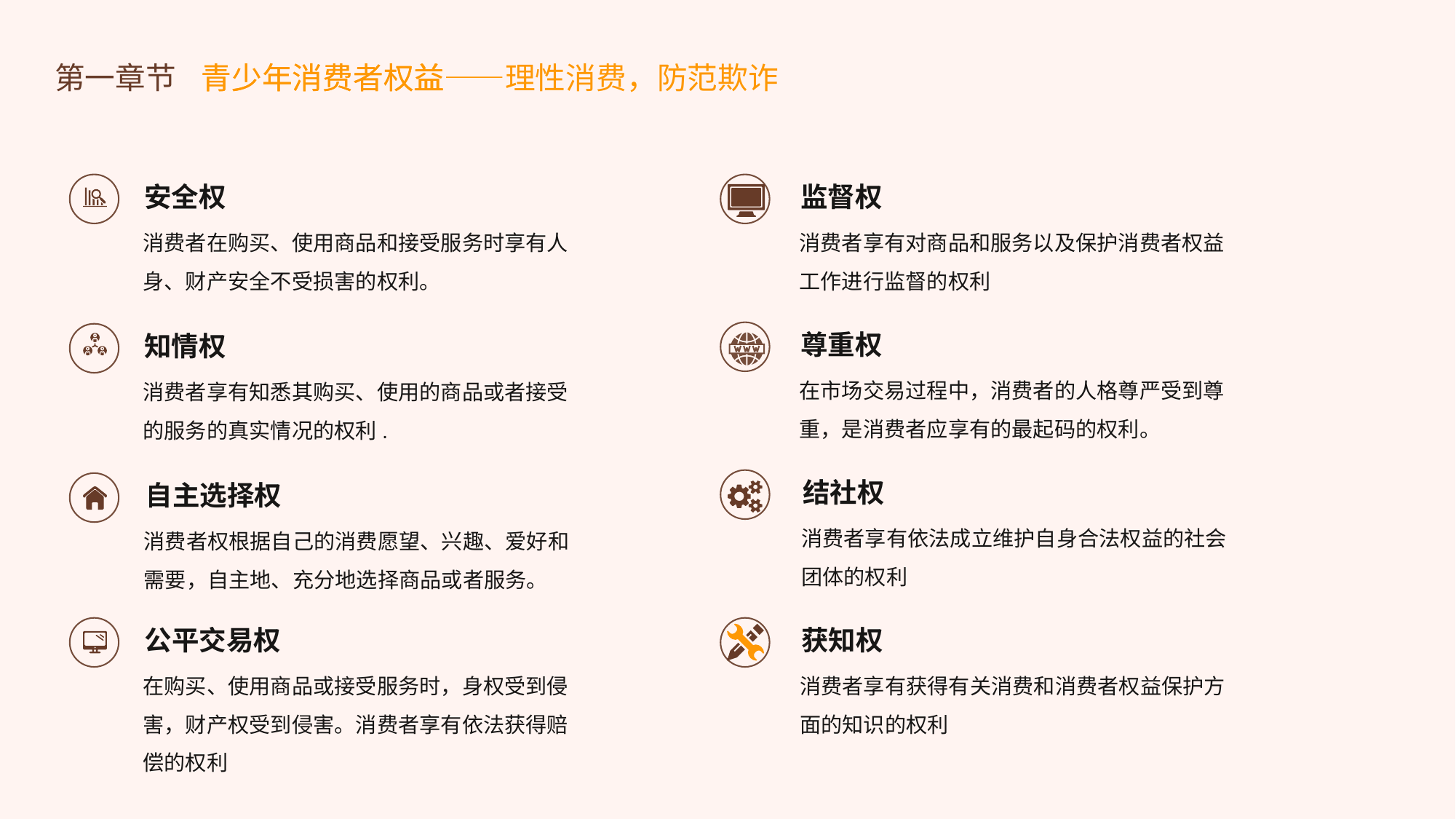

第一章节
青少年消费者权益
青少年消费者权益——理性消费，防范欺诈

安全权
消费者在购买、使用商品和接受服务时享有人身、财产安全不受损害的权利。

监督权
消费者享有对商品和服务以及保护消费者权益工作进行监督的权利

尊重权
在市场交易过程中，消费者的人格尊严受到尊重，是消费者应享有的最起码的权利。

知情权
消费者享有知悉其购买、使用的商品或者接受的服务的真实情况的权利.

结社权
消费者享有依法成立维护自身合法权益的社会团体的权利

自主选择权
消费者权根据自己的消费愿望、兴趣、爱好和需要，自主地、充分地选择商品或者服务。

公平交易权
在购买、使用商品或接受服务时，身权受到侵害，财产权受到侵害。消费者享有依法获得赔偿的权利

获知权
消费者享有获得有关消费和消费者权益保护方面的知识的权利